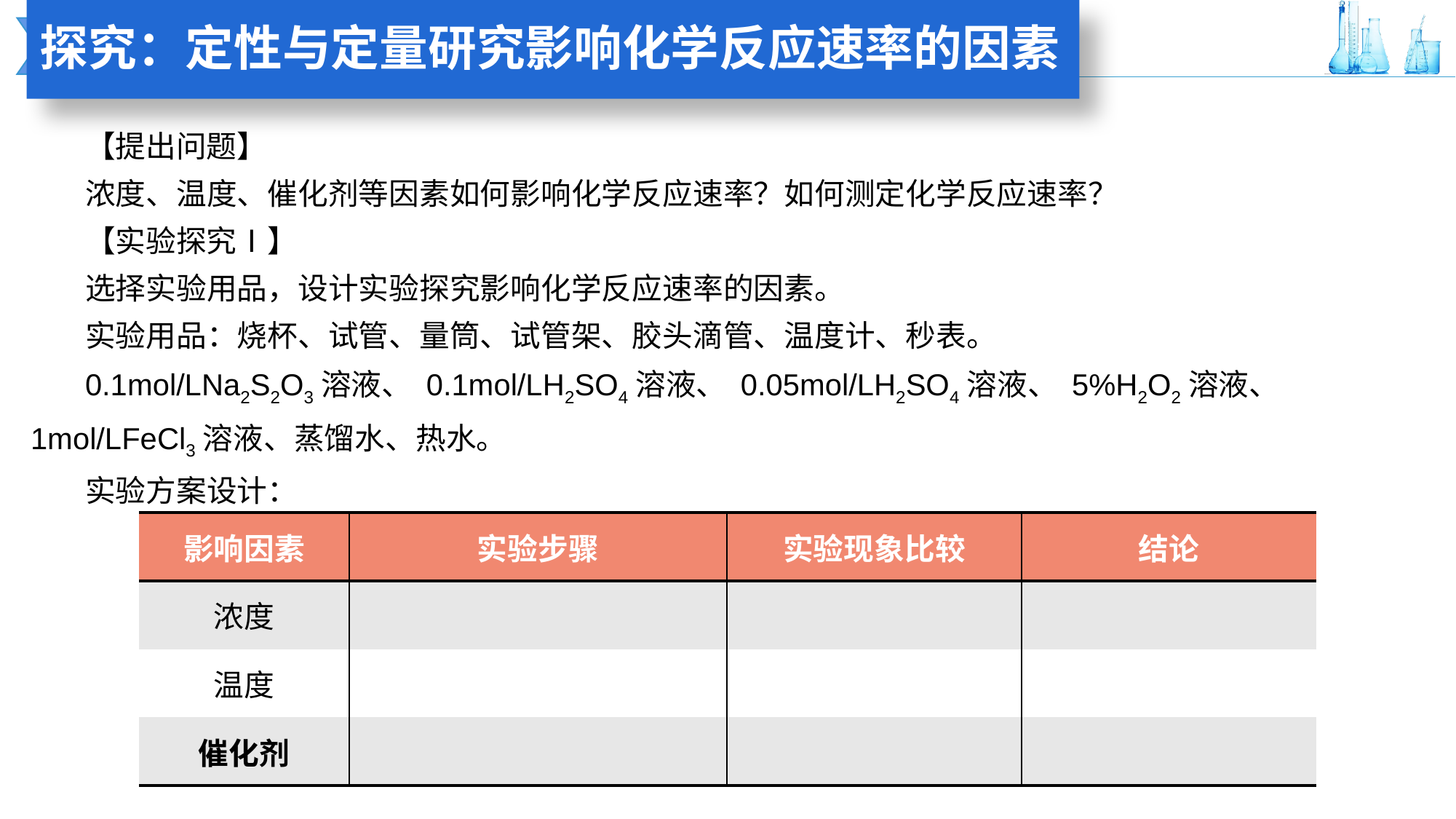

探究：定性与定量研究影响化学反应速率的因素
【提出问题】
浓度、温度、催化剂等因素如何影响化学反应速率？如何测定化学反应速率？
【实验探究Ⅰ】
选择实验用品，设计实验探究影响化学反应速率的因素。
实验用品：烧杯、试管、量筒、试管架、胶头滴管、温度计、秒表。
0.1mol/LNa2S2O3溶液、 0.1mol/LH2SO4溶液、 0.05mol/LH2SO4溶液、 5%H2O2溶液、 1mol/LFeCl3溶液、蒸馏水、热水。
实验方案设计：
| 影响因素 | 实验步骤 | 实验现象比较 | 结论 |
| --- | --- | --- | --- |
| 浓度 |  |  |  |
| 温度 |  |  |  |
| 催化剂 |  |  |  |